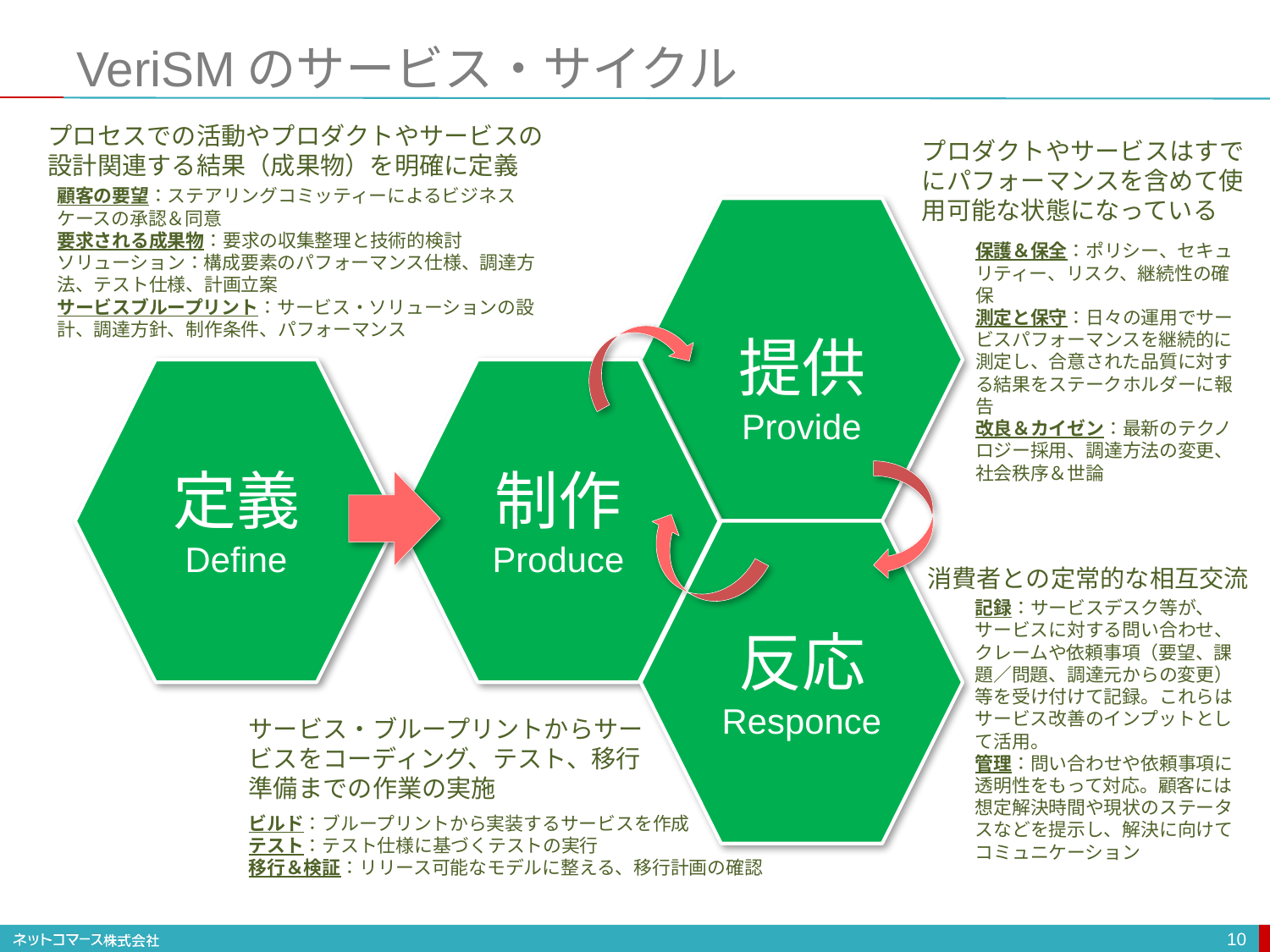

# VeriSMのサービス・サイクル
プロセスでの活動やプロダクトやサービスの設計関連する結果（成果物）を明確に定義
プロダクトやサービスはすでにパフォーマンスを含めて使用可能な状態になっている
顧客の要望：ステアリングコミッティーによるビジネスケースの承認＆同意
要求される成果物：要求の収集整理と技術的検討
ソリューション：構成要素のパフォーマンス仕様、調達方法、テスト仕様、計画立案
サービスブループリント：サービス・ソリューションの設計、調達方針、制作条件、パフォーマンス

保護＆保全：ポリシー、セキュリティー、リスク、継続性の確保
測定と保守：日々の運用でサービスパフォーマンスを継続的に測定し、合意された品質に対する結果をステークホルダーに報告
改良＆カイゼン：最新のテクノロジー採用、調達方法の変更、社会秩序＆世論
提供
Provide

定義
Define
制作
Produce

消費者との定常的な相互交流
記録：サービスデスク等が、サービスに対する問い合わせ、クレームや依頼事項（要望、課題／問題、調達元からの変更）等を受け付けて記録。これらはサービス改善のインプットとして活用。
管理：問い合わせや依頼事項に透明性をもって対応。顧客には想定解決時間や現状のステータスなどを提示し、解決に向けてコミュニケーション
反応
Responce
サービス・ブループリントからサービスをコーディング、テスト、移行準備までの作業の実施
ビルド：ブループリントから実装するサービスを作成
テスト：テスト仕様に基づくテストの実行
移行＆検証：リリース可能なモデルに整える、移行計画の確認
10